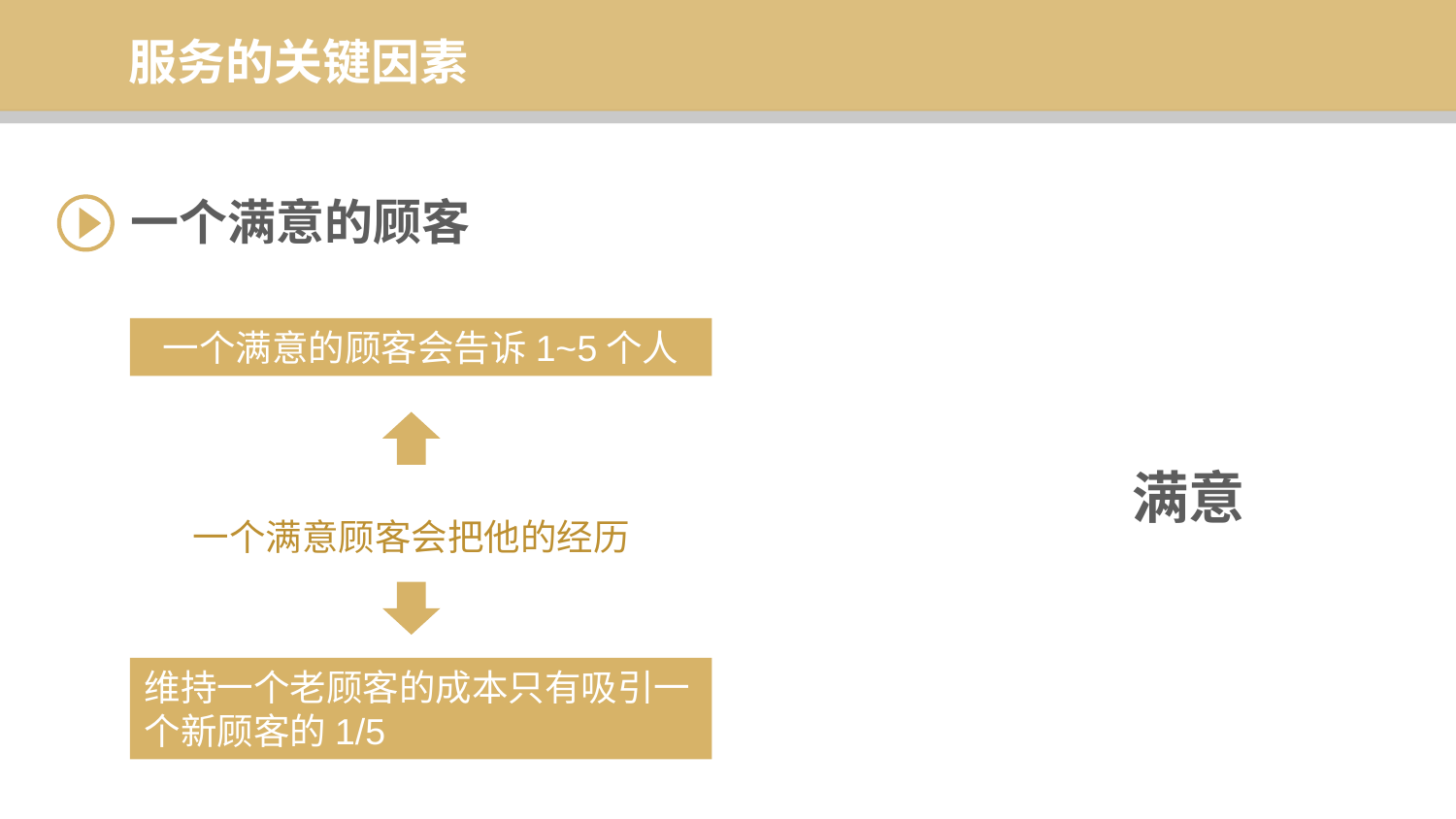

服务的关键因素
一个满意的顾客

一个满意的顾客会告诉1~5个人

满意
一个满意顾客会把他的经历

维持一个老顾客的成本只有吸引一个新顾客的1/5